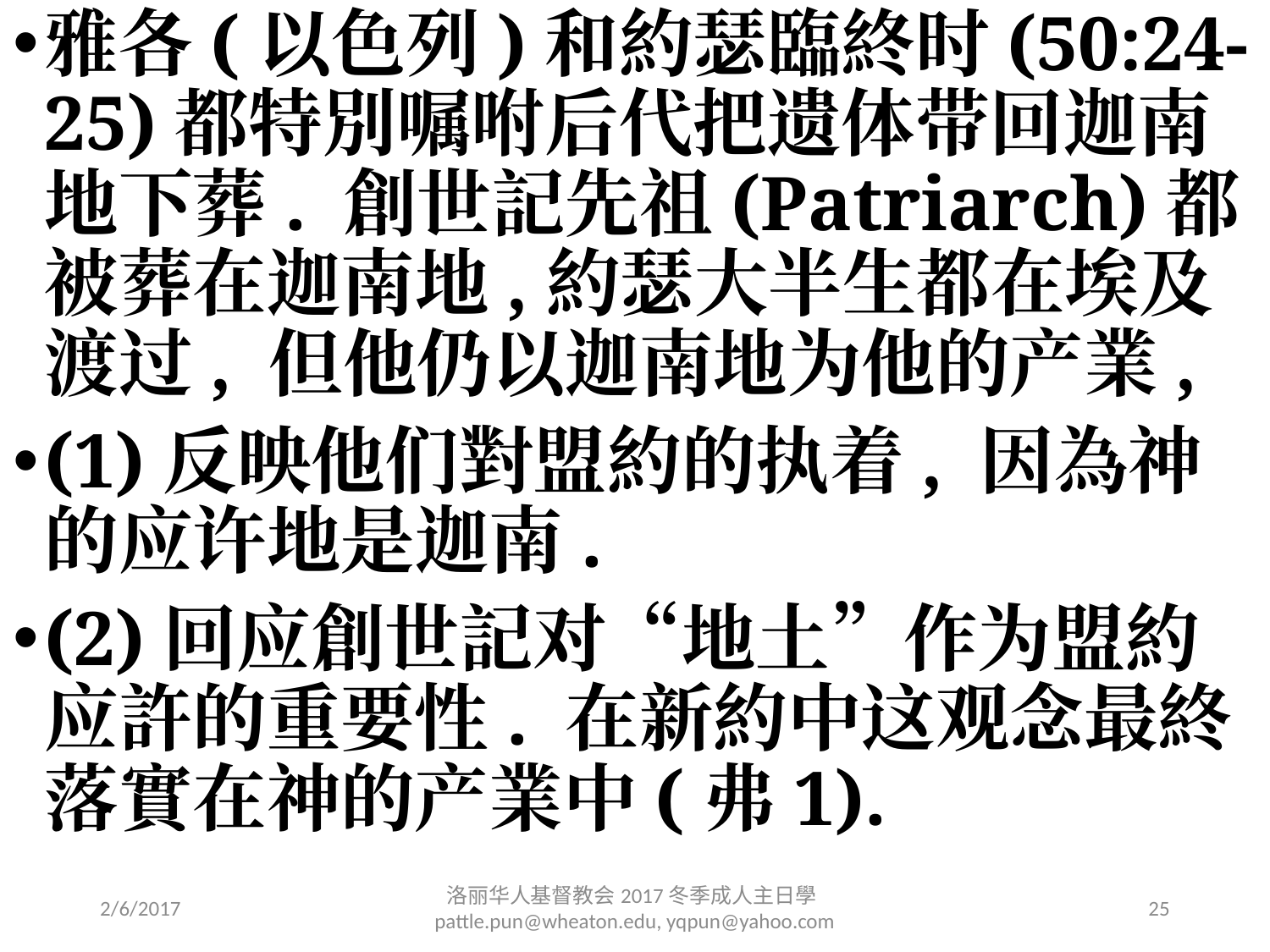

雅各(以色列)和約瑟臨終时(50:24-25)都特別嘱咐后代把遗体带回迦南地下葬. 創世記先祖(Patriarch)都被葬在迦南地,約瑟大半生都在埃及渡过, 但他仍以迦南地为他的产業,
(1)反映他们對盟約的执着, 因為神的应许地是迦南.
(2)回应創世記对“地土”作为盟約应許的重要性. 在新約中这观念最終落實在神的产業中(弗1).

2/6/2017
洛丽华⼈基督教会2017冬季成⼈主⽇學  pattle.pun@wheaton.edu, yqpun@yahoo.com
25